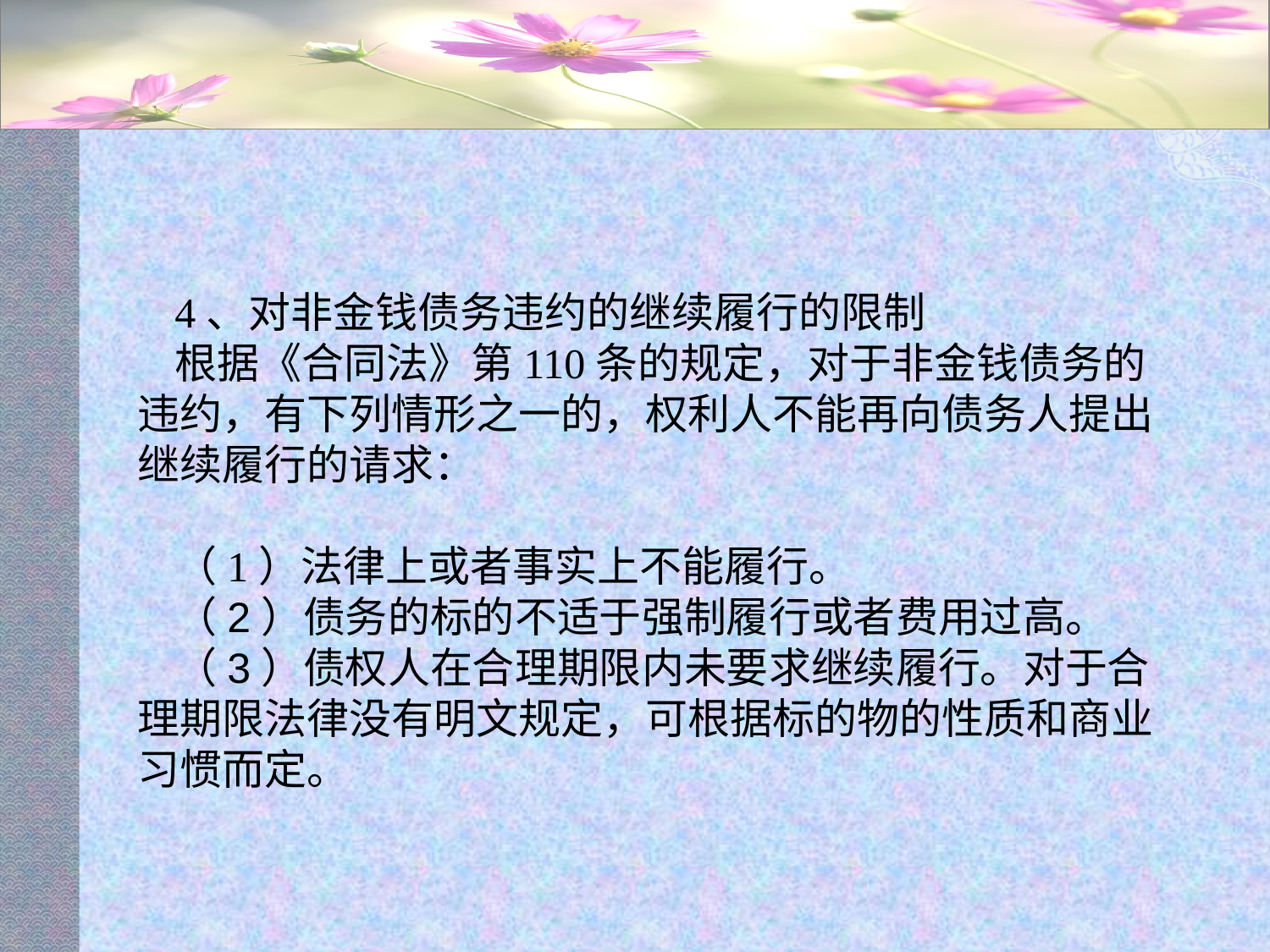

#
4、对非金钱债务违约的继续履行的限制
根据《合同法》第110条的规定，对于非金钱债务的违约，有下列情形之一的，权利人不能再向债务人提出继续履行的请求：

（1）法律上或者事实上不能履行。
（2）债务的标的不适于强制履行或者费用过高。
（3）债权人在合理期限内未要求继续履行。对于合理期限法律没有明文规定，可根据标的物的性质和商业习惯而定。